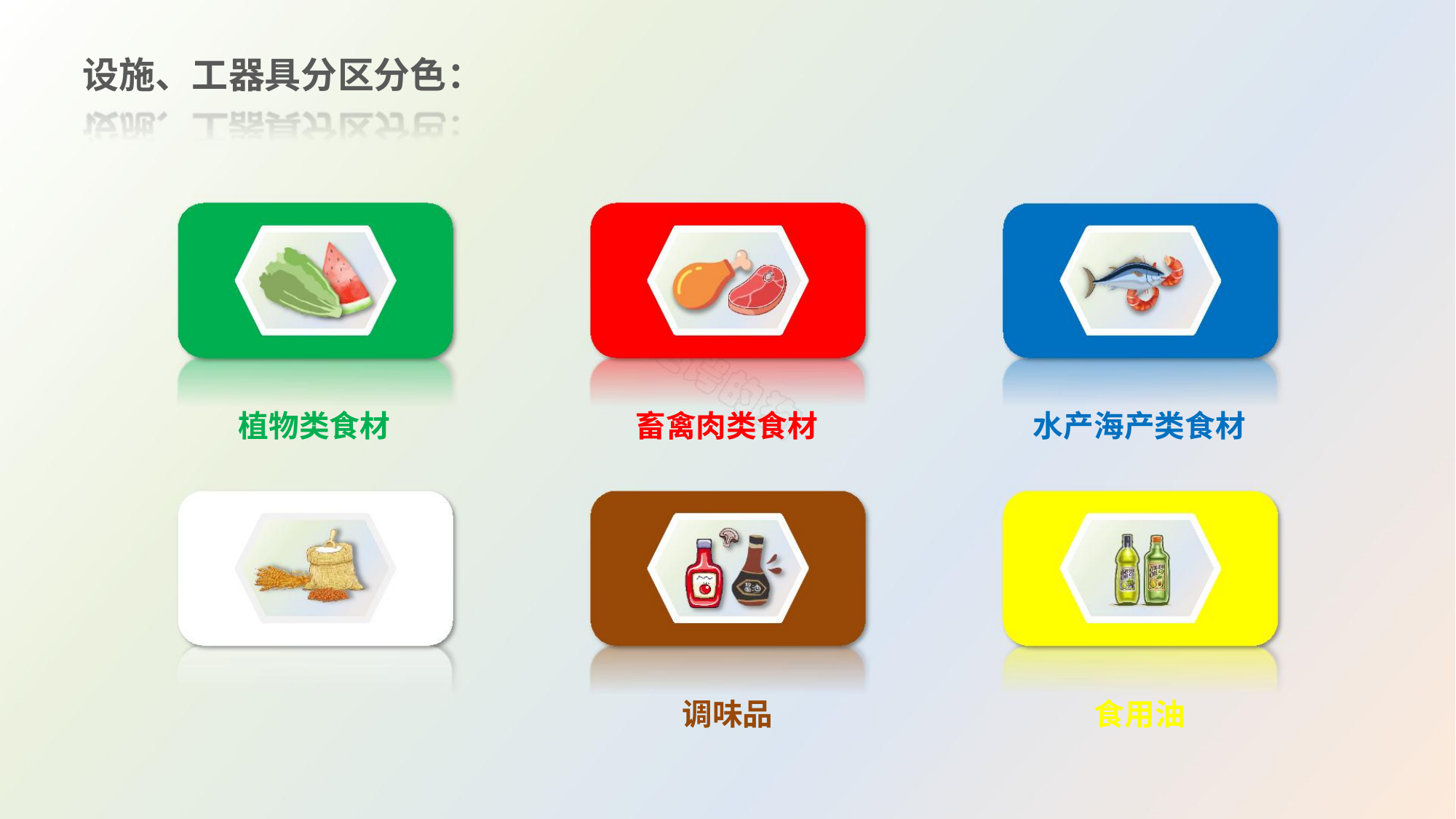

设施、工器具分区分色：
植物类食材
畜禽肉类食材
水产海产类食材
调味品
食用油